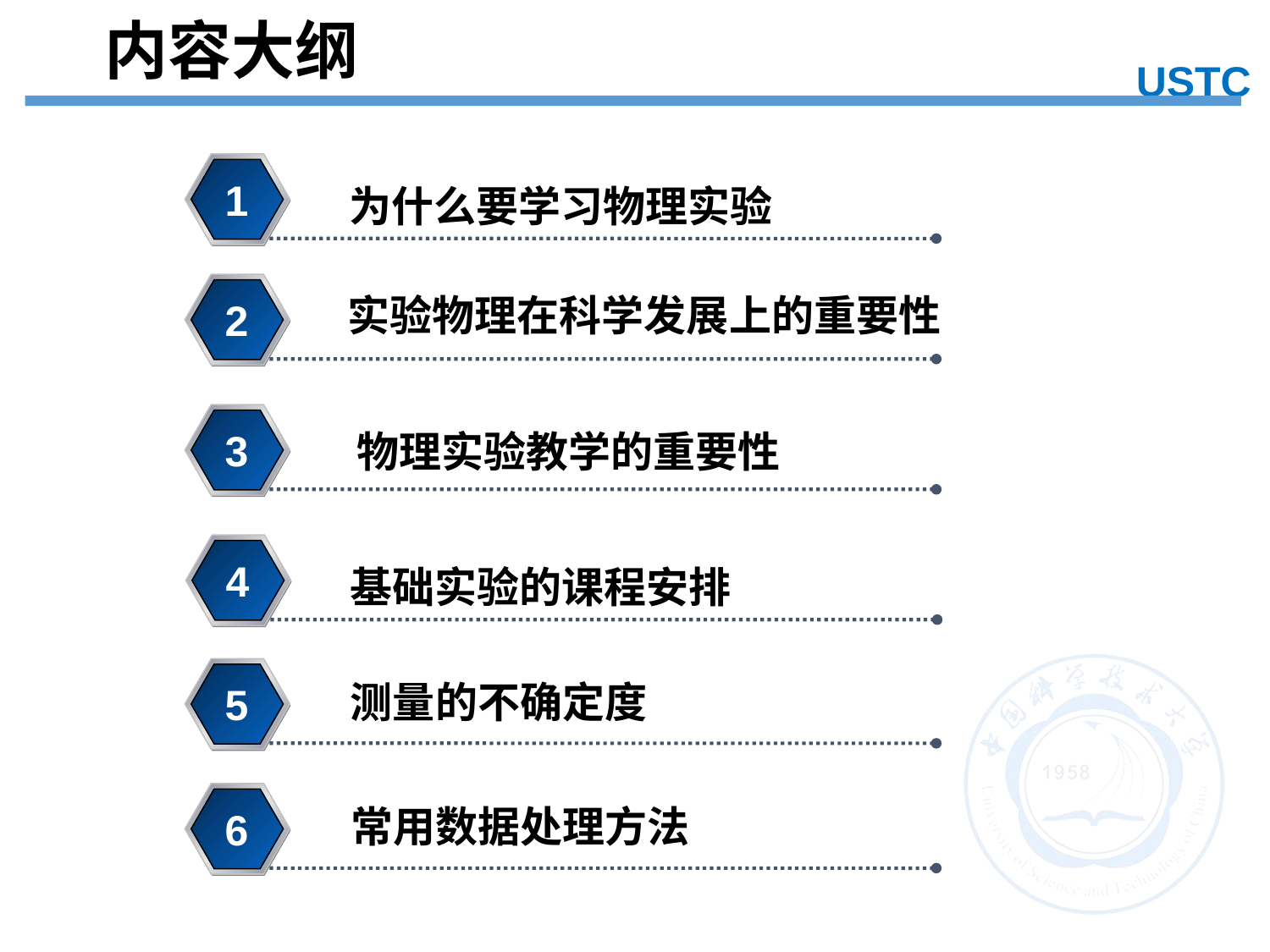

内容大纲
USTC

为什么要学习物理实验
1

2

实验物理在科学发展上的重要性

3

物理实验教学的重要性

基础实验的课程安排
4

测量的不确定度
5

常用数据处理方法
6